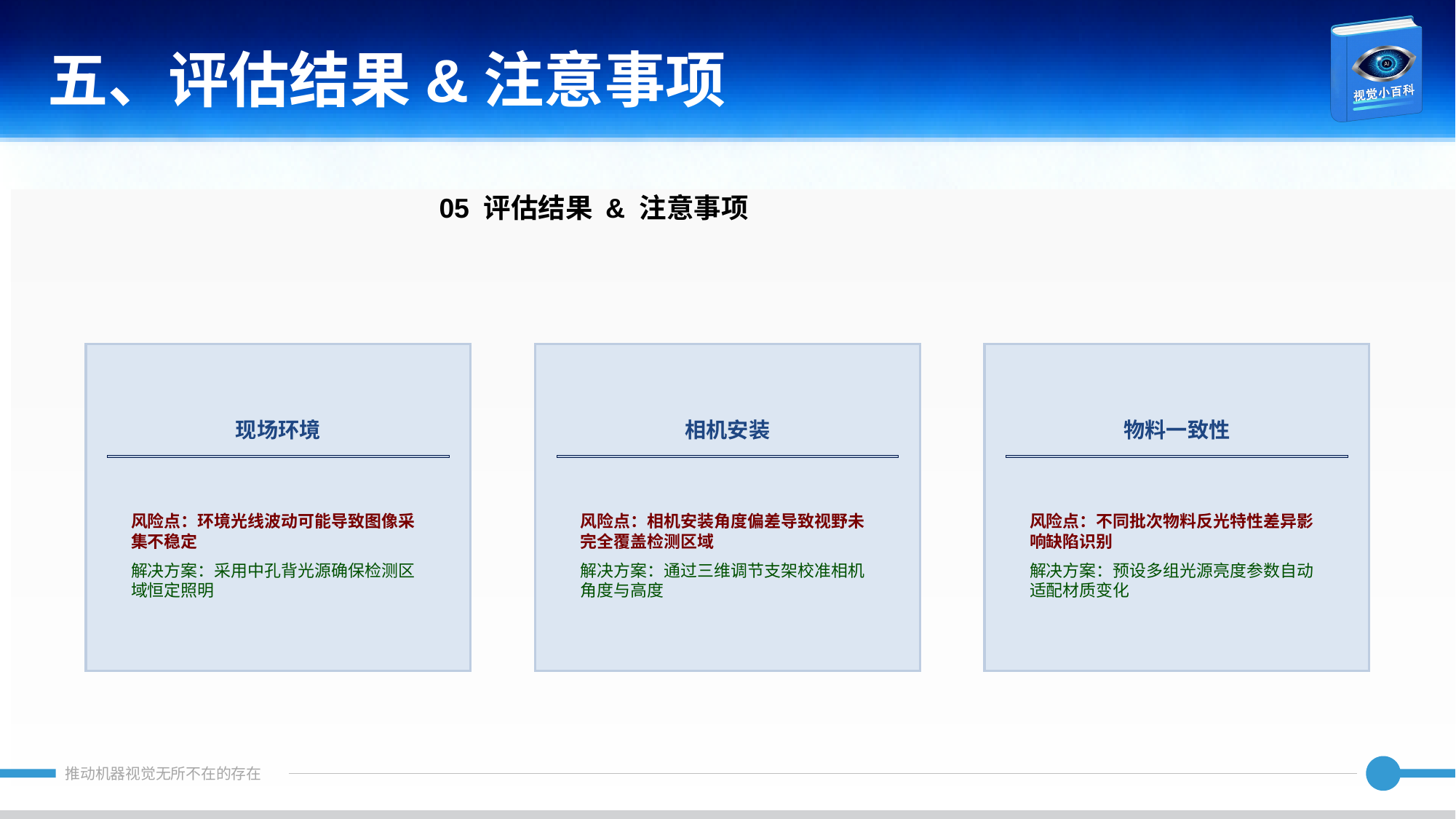

五、评估结果&注意事项

05 评估结果 & 注意事项

现场环境

相机安装

物料一致性

风险点：环境光线波动可能导致图像采集不稳定
解决方案：采用中孔背光源确保检测区域恒定照明

风险点：相机安装角度偏差导致视野未完全覆盖检测区域
解决方案：通过三维调节支架校准相机角度与高度

风险点：不同批次物料反光特性差异影响缺陷识别
解决方案：预设多组光源亮度参数自动适配材质变化
11